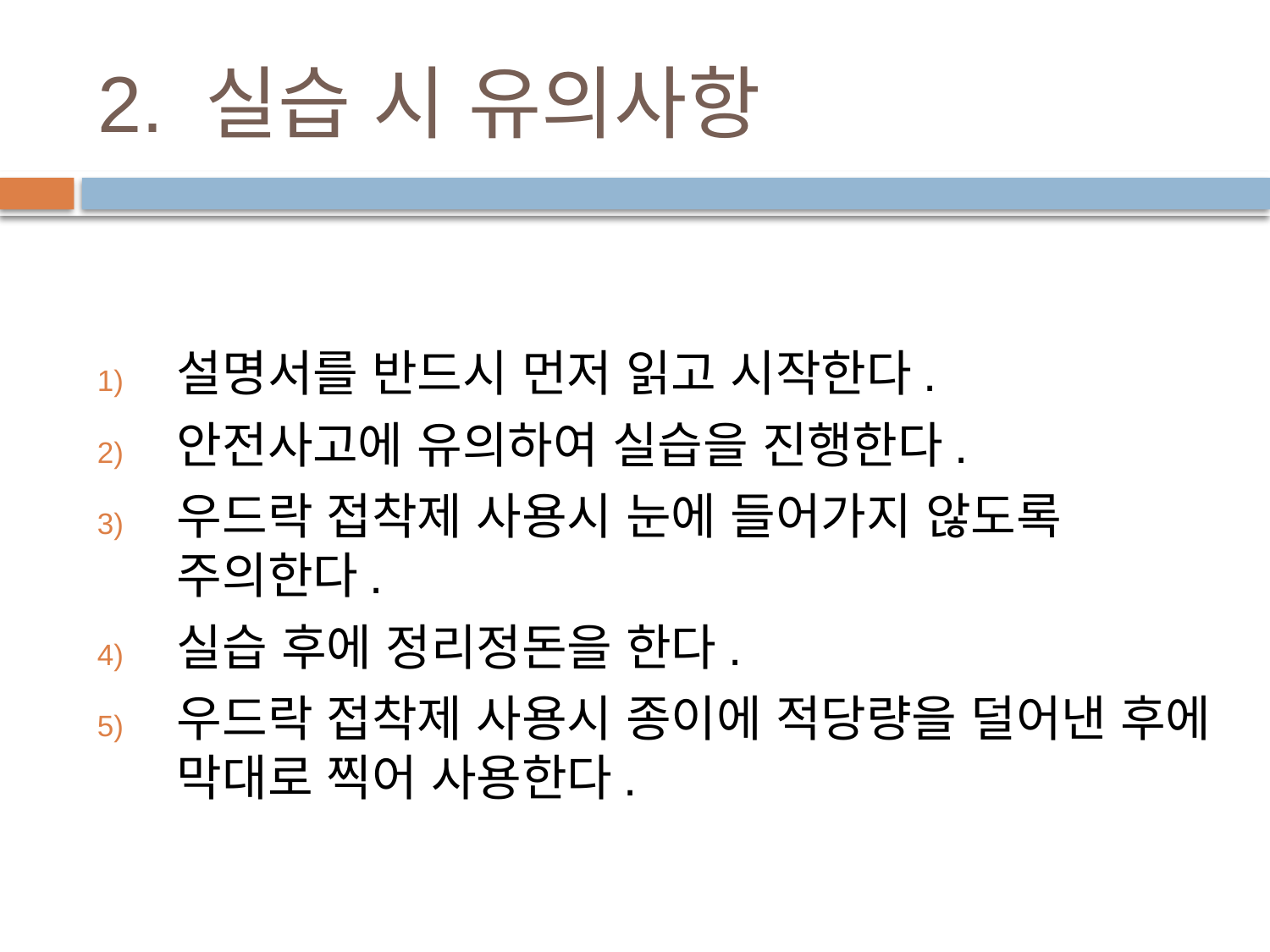

# 2. 실습 시 유의사항
설명서를 반드시 먼저 읽고 시작한다.
안전사고에 유의하여 실습을 진행한다.
우드락 접착제 사용시 눈에 들어가지 않도록 주의한다.
실습 후에 정리정돈을 한다.
우드락 접착제 사용시 종이에 적당량을 덜어낸 후에 막대로 찍어 사용한다.